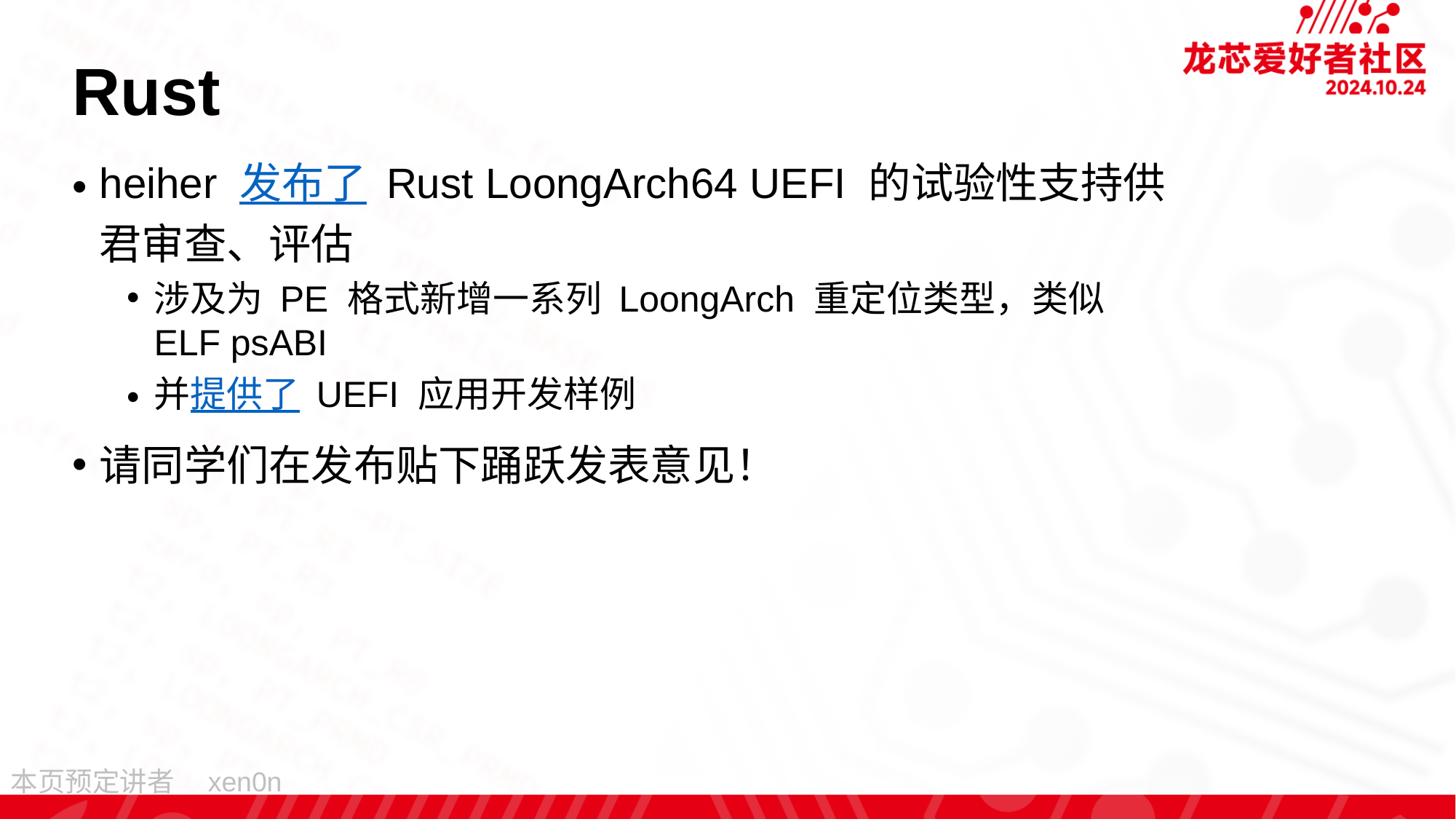

# Rust
heiher 发布了 Rust LoongArch64 UEFI 的试验性支持供君审查、评估
涉及为 PE 格式新增一系列 LoongArch 重定位类型，类似 ELF psABI
并提供了 UEFI 应用开发样例
请同学们在发布贴下踊跃发表意见！
xen0n